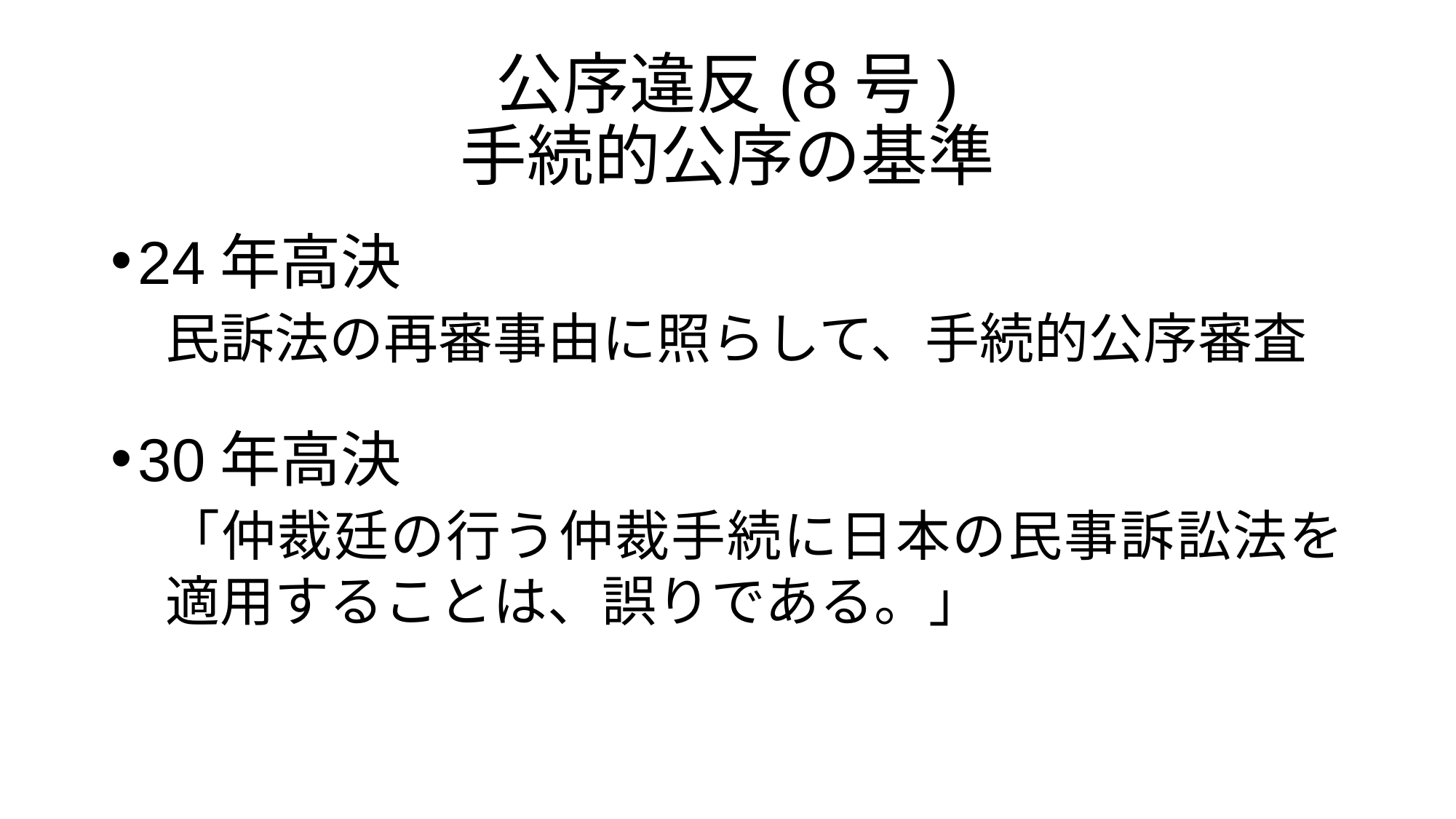

# 公序違反(8号) 手続的公序の基準
24年高決
民訴法の再審事由に照らして、手続的公序審査

30年高決
「仲裁廷の行う仲裁手続に日本の民事訴訟法を適用することは、誤りである。」